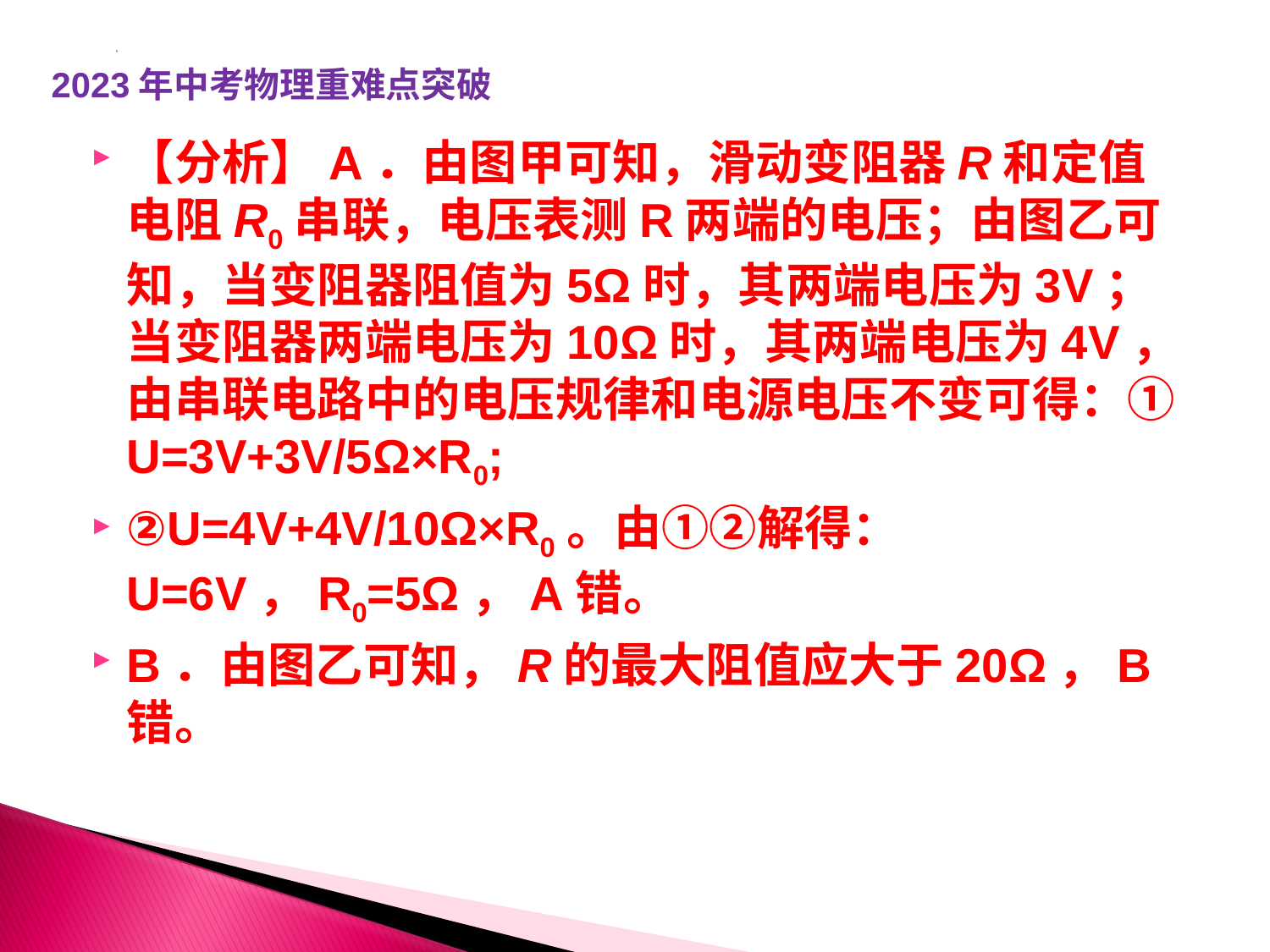

2023年中考物理重难点突破
【分析】A．由图甲可知，滑动变阻器R和定值电阻R0串联，电压表测R两端的电压；由图乙可知，当变阻器阻值为5Ω时，其两端电压为3V；当变阻器两端电压为10Ω时，其两端电压为4V，由串联电路中的电压规律和电源电压不变可得：①U=3V+3V/5Ω×R0;
②U=4V+4V/10Ω×R0。由①②解得：U=6V，R0=5Ω，A错。
B．由图乙可知，R的最大阻值应大于20Ω，B错。